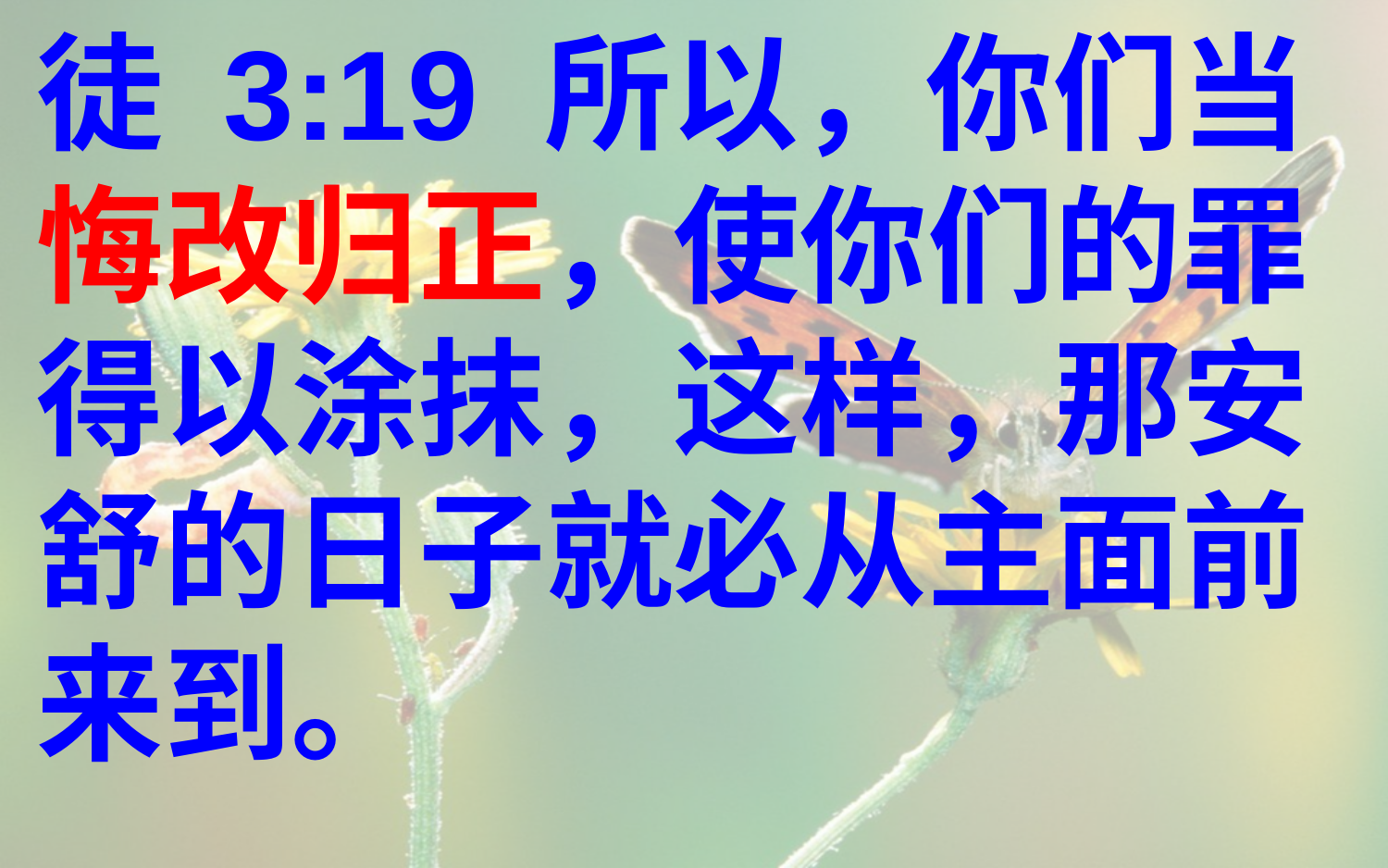

徒 3:19 所以，你们当悔改归正，使你们的罪得以涂抹，这样，那安舒的日子就必从主面前来到。